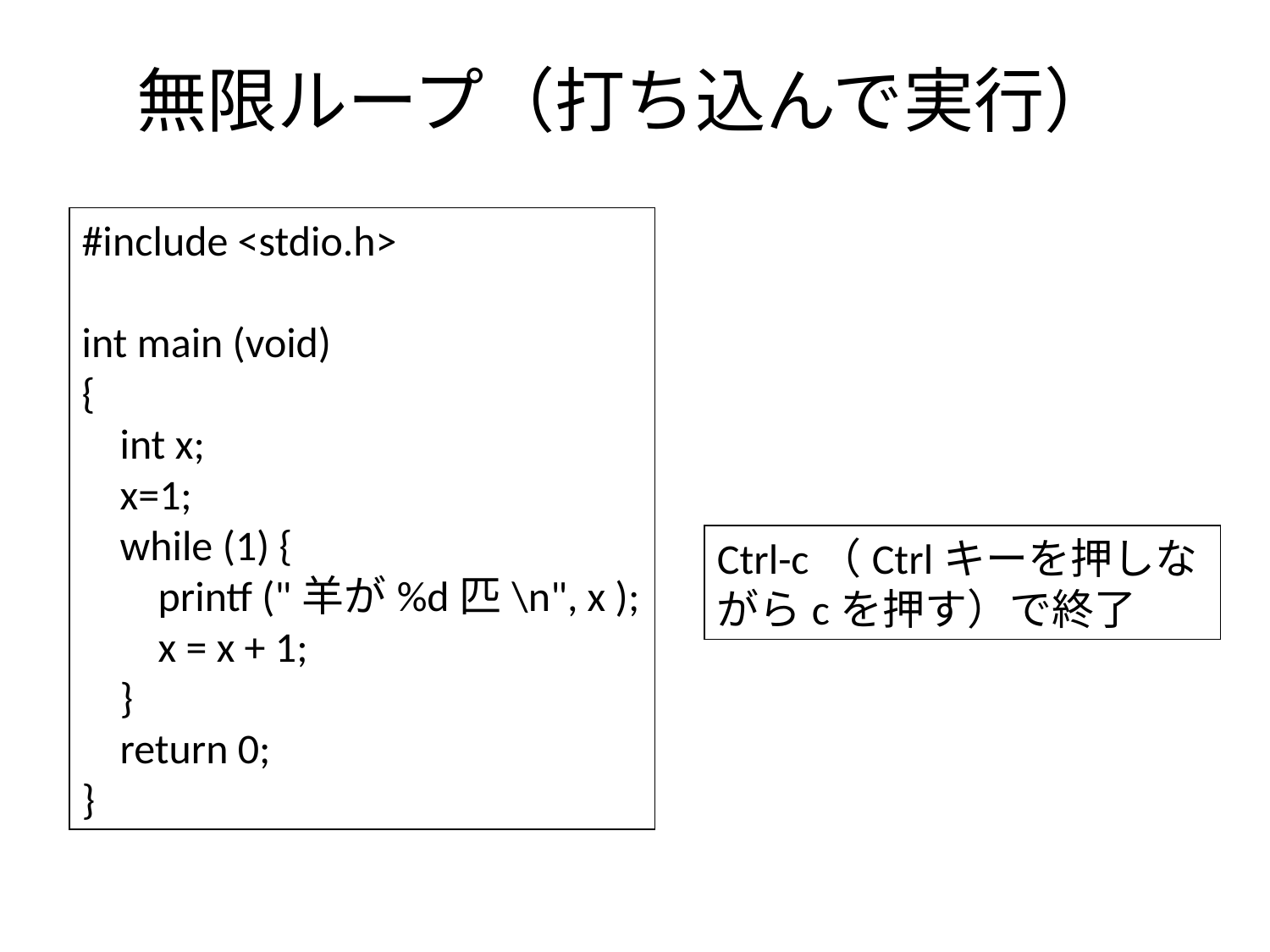

# 無限ループ（打ち込んで実行）
#include <stdio.h>

int main (void)
{
    int x;
    x=1;
    while (1) {
        printf ("羊が%d匹\n", x );
        x = x + 1;
    }
    return 0;
}
Ctrl-c（Ctrlキーを押しながらcを押す）で終了